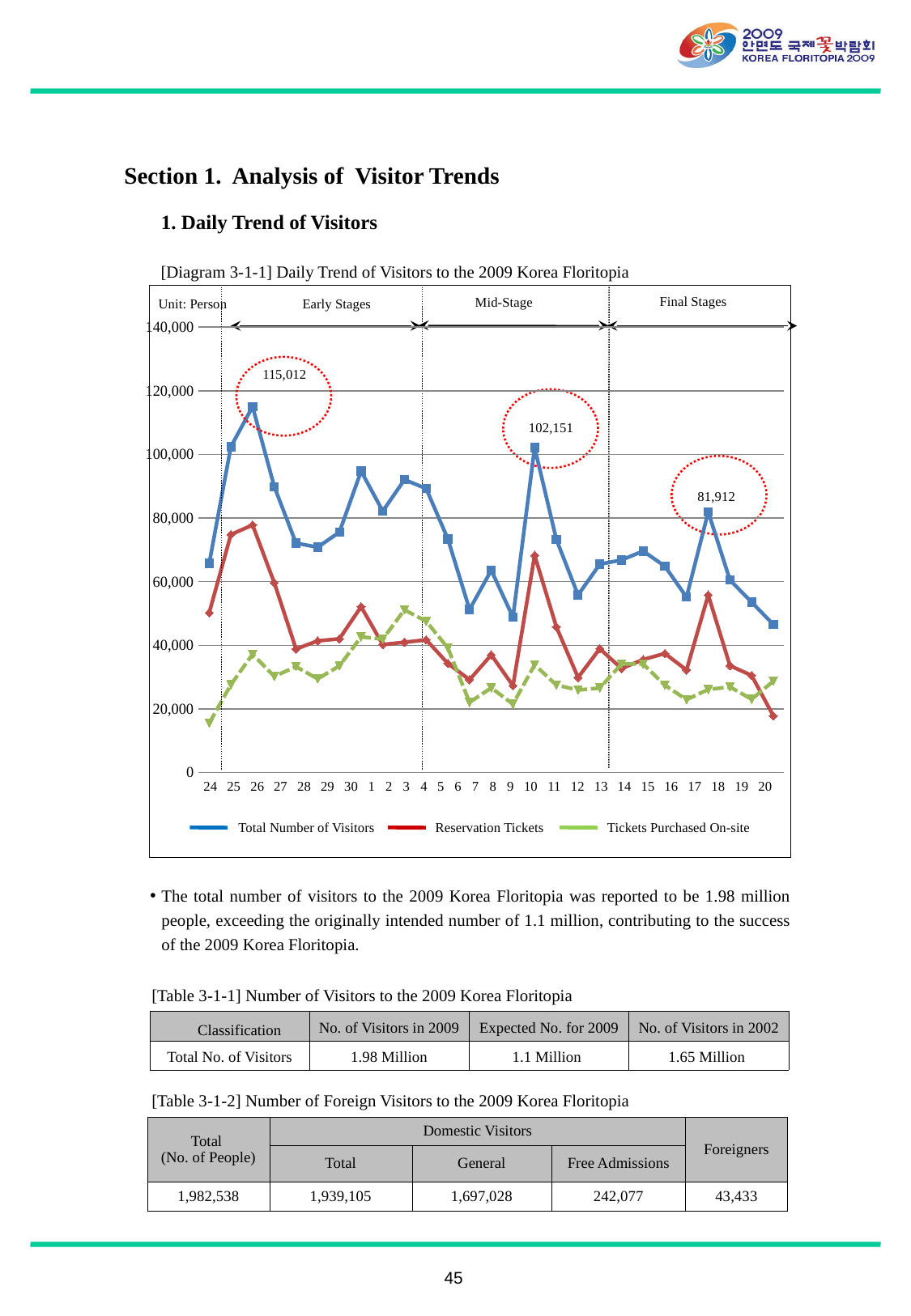

Section 1.  Analysis of  Visitor Trends
1. Daily Trend of Visitors
[Diagram 3-1-1] Daily Trend of Visitors to the 2009 Korea Floritopia
Final Stages
Mid-Stage
Early Stages
Unit: Person

### Chart

| Category | 총인원 | 예매 | 현장 |
|---|---|---|---|
| 24일 | 65766.0 | 50246.0 | 15520.0 |
| 25일 | 102423.0 | 74814.0 | 27609.0 |
| 26일 | 115012.0 | 77815.0 | 37197.0 |
| 27일 | 89864.0 | 59653.0 | 30211.0 |
| 28일 | 72119.0 | 38837.0 | 33282.0 |
| 29일 | 70831.0 | 41383.0 | 29448.0 |
| 30일 | 75562.0 | 42043.0 | 33519.0 |
| 1일 | 94751.0 | 52118.0 | 42633.0 |
| 2일 | 82169.0 | 40221.0 | 41948.0 |
| 3일 | 92053.0 | 40934.0 | 51119.0 |
| 4일 | 89267.0 | 41721.0 | 47546.0 |
| 5일 | 73417.0 | 34293.0 | 39124.0 |
| 6일 | 51231.0 | 29165.0 | 22066.0 |
| 7일 | 63589.0 | 36977.0 | 26612.0 |
| 8일 | 48812.0 | 27287.0 | 21525.0 |
| 9일 | 102151.0 | 68277.0 | 33874.0 |
| 10일 | 73289.0 | 45774.0 | 27515.0 |
| 11일 | 55801.0 | 29864.0 | 25937.0 |
| 12일 | 65483.0 | 38922.0 | 26561.0 |
| 13일 | 66812.0 | 32708.0 | 34104.0 |
| 14일 | 69612.0 | 35506.0 | 34106.0 |
| 15일 | 64874.0 | 37421.0 | 27453.0 |
| 16일 | 55130.0 | 32219.0 | 22911.0 |
| 17일 | 81912.0 | 55793.0 | 26119.0 |
| 18일 | 60507.0 | 33593.0 | 26914.0 |
| 19일 | 53562.0 | 30518.0 | 23044.0 |
| 20일 | 46539.0 | 17820.0 | 28719.0 |
115,012

102,151

81,912
24
25
27
29
1
3
5
7
10
12
14
16
18
20
26
28
30
2
4
6
8
9
11
13
15
17
19
Total Number of Visitors
Reservation Tickets
Tickets Purchased On-site
The total number of visitors to the 2009 Korea Floritopia was reported to be 1.98 million people, exceeding the originally intended number of 1.1 million, contributing to the success of the 2009 Korea Floritopia.
[Table 3-1-1] Number of Visitors to the 2009 Korea Floritopia
| Classification | No. of Visitors in 2009 | Expected No. for 2009 | No. of Visitors in 2002 |
| --- | --- | --- | --- |
| Total No. of Visitors | 1.98 Million | 1.1 Million | 1.65 Million |
[Table 3-1-2] Number of Foreign Visitors to the 2009 Korea Floritopia
| Total (No. of People) | Domestic Visitors |  |  | Foreigners |
| --- | --- | --- | --- | --- |
|  | Total | General | Free Admissions |  |
| 1,982,538 | 1,939,105 | 1,697,028 | 242,077 | 43,433 |
45